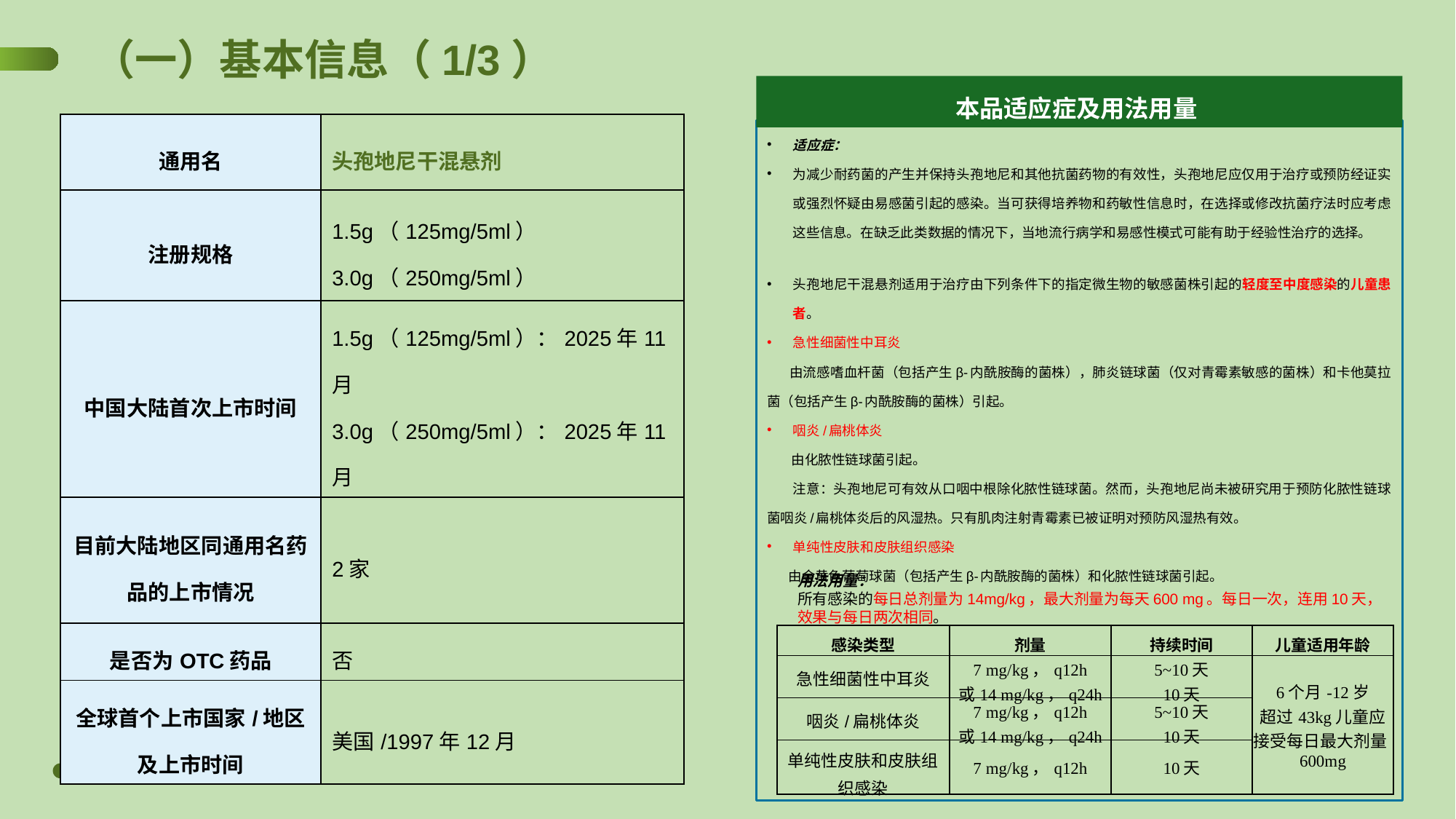

（一）基本信息（1/3）

本品适应症及用法用量
| 通用名 | 头孢地尼干混悬剂 |
| --- | --- |
| 注册规格 | 1.5g（125mg/5ml） 3.0g（250mg/5ml） |
| 中国大陆首次上市时间 | 1.5g（125mg/5ml）：2025年11月 3.0g（250mg/5ml）：2025年11月 |
| 目前大陆地区同通用名药品的上市情况 | 2家 |
| 是否为OTC药品 | 否 |
| 全球首个上市国家/地区及上市时间 | 美国/1997年12月 |
适应症：
为减少耐药菌的产生并保持头孢地尼和其他抗菌药物的有效性，头孢地尼应仅用于治疗或预防经证实或强烈怀疑由易感菌引起的感染。当可获得培养物和药敏性信息时，在选择或修改抗菌疗法时应考虑这些信息。在缺乏此类数据的情况下，当地流行病学和易感性模式可能有助于经验性治疗的选择。

头孢地尼干混悬剂适用于治疗由下列条件下的指定微生物的敏感菌株引起的轻度至中度感染的儿童患者。
急性细菌性中耳炎
      由流感嗜血杆菌（包括产生β-内酰胺酶的菌株），肺炎链球菌（仅对青霉素敏感的菌株）和卡他莫拉菌（包括产生β-内酰胺酶的菌株）引起。
咽炎/扁桃体炎
       由化脓性链球菌引起。
       注意：头孢地尼可有效从口咽中根除化脓性链球菌。然而，头孢地尼尚未被研究用于预防化脓性链球菌咽炎/扁桃体炎后的风湿热。只有肌肉注射青霉素已被证明对预防风湿热有效。
单纯性皮肤和皮肤组织感染
      由金黄色葡萄球菌（包括产生β-内酰胺酶的菌株）和化脓性链球菌引起。

用法用量：
所有感染的每日总剂量为14mg/kg，最大剂量为每天600 mg。每日一次，连用10天，效果与每日两次相同。
| 感染类型 | 剂量 | 持续时间 | 儿童适用年龄 |
| --- | --- | --- | --- |
| 急性细菌性中耳炎 | 7 mg/kg，q12h 或14 mg/kg，q24h | 5~10天 10天 | 6个月-12岁 超过43kg儿童应接受每日最大剂量600mg |
| 咽炎/扁桃体炎 | 7 mg/kg，q12h 或14 mg/kg，q24h | 5~10天 10天 |  |
| 单纯性皮肤和皮肤组织感染 | 7 mg/kg，q12h | 10天 |  |